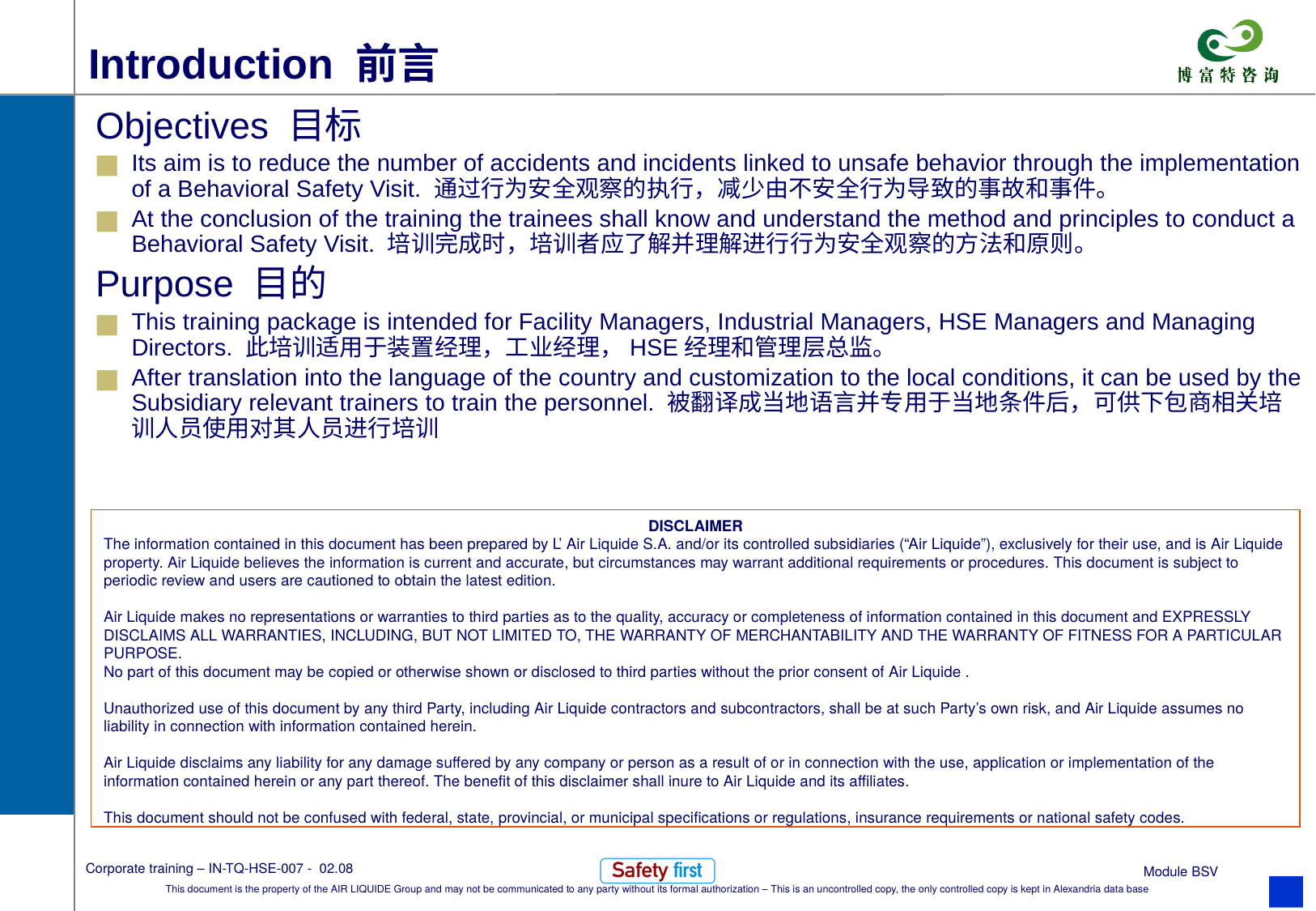

# Introduction 前言
Objectives 目标
Its aim is to reduce the number of accidents and incidents linked to unsafe behavior through the implementation of a Behavioral Safety Visit. 通过行为安全观察的执行，减少由不安全行为导致的事故和事件。
At the conclusion of the training the trainees shall know and understand the method and principles to conduct a Behavioral Safety Visit. 培训完成时，培训者应了解并理解进行行为安全观察的方法和原则。
Purpose 目的
This training package is intended for Facility Managers, Industrial Managers, HSE Managers and Managing Directors. 此培训适用于装置经理，工业经理，HSE经理和管理层总监。
After translation into the language of the country and customization to the local conditions, it can be used by the Subsidiary relevant trainers to train the personnel. 被翻译成当地语言并专用于当地条件后，可供下包商相关培训人员使用对其人员进行培训
DISCLAIMER
The information contained in this document has been prepared by L’ Air Liquide S.A. and/or its controlled subsidiaries (“Air Liquide”), exclusively for their use, and is Air Liquide property. Air Liquide believes the information is current and accurate, but circumstances may warrant additional requirements or procedures. This document is subject to periodic review and users are cautioned to obtain the latest edition.

Air Liquide makes no representations or warranties to third parties as to the quality, accuracy or completeness of information contained in this document and EXPRESSLY DISCLAIMS ALL WARRANTIES, INCLUDING, BUT NOT LIMITED TO, THE WARRANTY OF MERCHANTABILITY AND THE WARRANTY OF FITNESS FOR A PARTICULAR PURPOSE.
No part of this document may be copied or otherwise shown or disclosed to third parties without the prior consent of Air Liquide .

Unauthorized use of this document by any third Party, including Air Liquide contractors and subcontractors, shall be at such Party’s own risk, and Air Liquide assumes no liability in connection with information contained herein.

Air Liquide disclaims any liability for any damage suffered by any company or person as a result of or in connection with the use, application or implementation of the information contained herein or any part thereof. The benefit of this disclaimer shall inure to Air Liquide and its affiliates.

This document should not be confused with federal, state, provincial, or municipal specifications or regulations, insurance requirements or national safety codes.
3